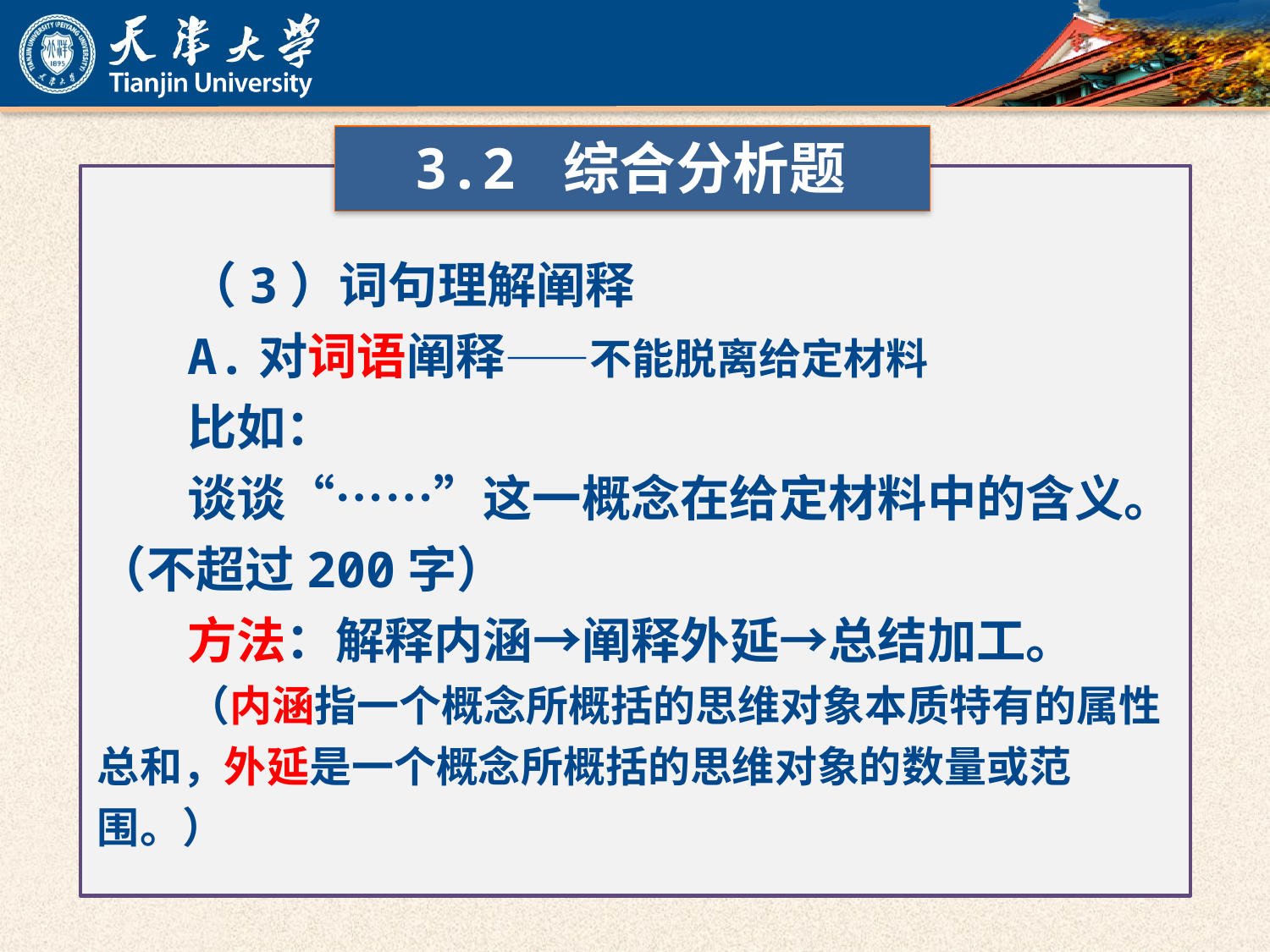

3.2 综合分析题

（3）词句理解阐释
A.对词语阐释——不能脱离给定材料
比如：
谈谈“……”这一概念在给定材料中的含义。（不超过200字）
方法：解释内涵→阐释外延→总结加工。
（内涵指一个概念所概括的思维对象本质特有的属性总和，外延是一个概念所概括的思维对象的数量或范围。）